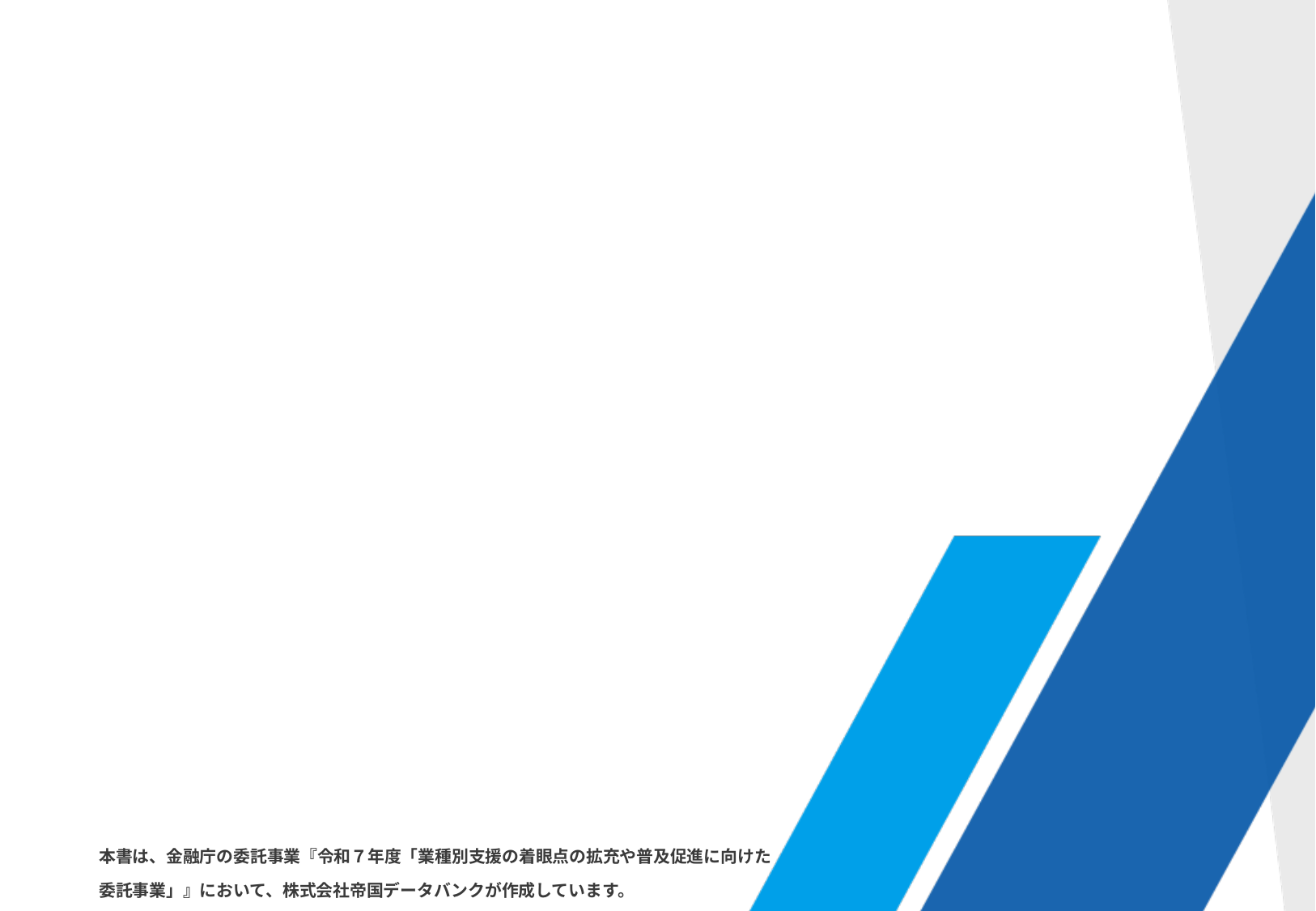

本書は、金融庁の委託事業『令和７年度「業種別支援の着眼点の拡充や普及促進に向けた
委託事業」』において、株式会社帝国データバンクが作成しています。